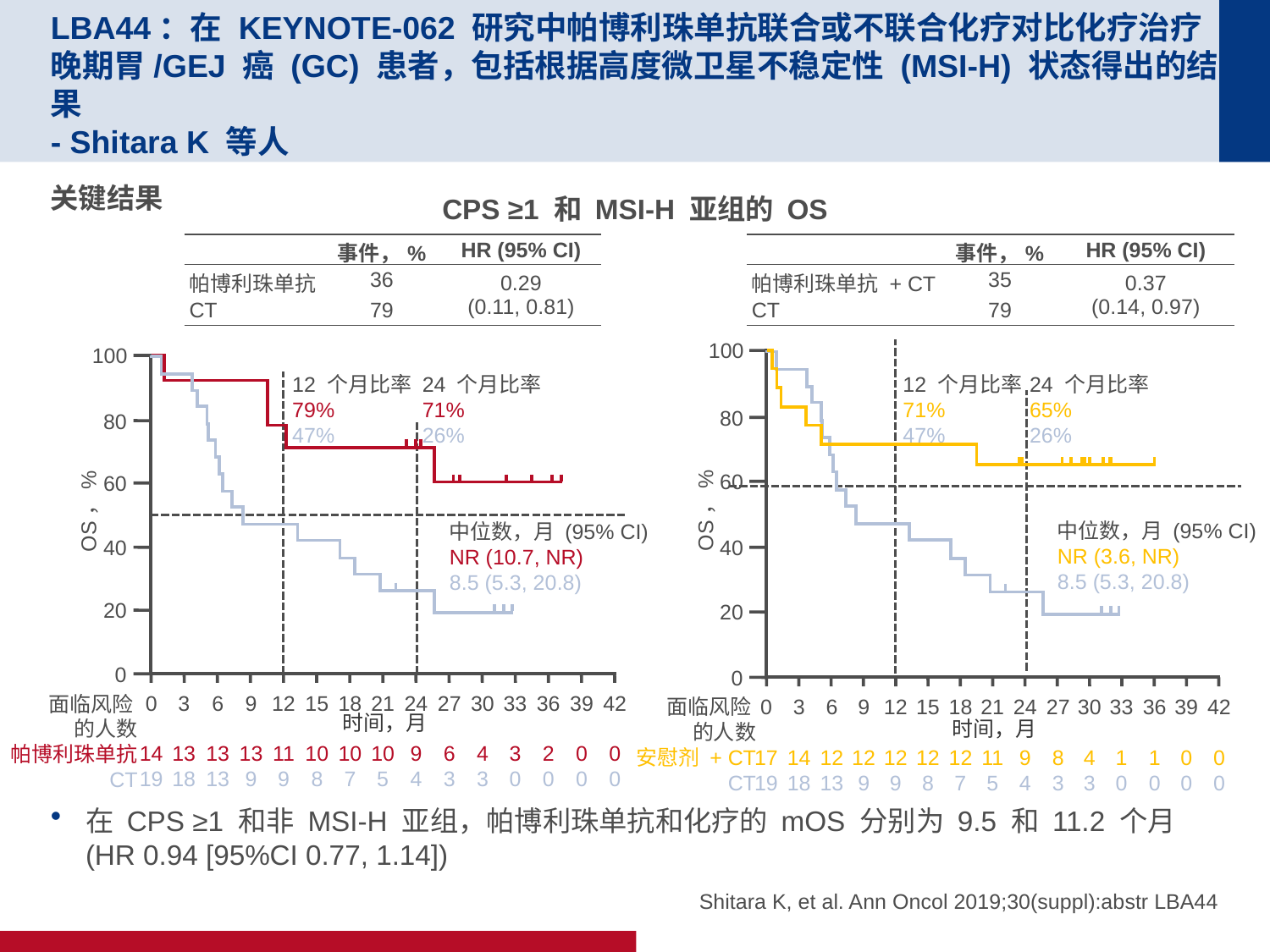

# LBA44：在 KEYNOTE-062 研究中帕博利珠单抗联合或不联合化疗对比化疗治疗晚期胃/GEJ 癌 (GC) 患者，包括根据高度微卫星不稳定性 (MSI-H) 状态得出的结果 - Shitara K 等人
关键结果
在 CPS ≥1 和非 MSI-H 亚组，帕博利珠单抗和化疗的 mOS 分别为 9.5 和 11.2 个月 (HR 0.94 [95%CI 0.77, 1.14])
CPS ≥1 和 MSI-H 亚组的 OS
|  | 事件，% | HR (95% CI) |
| --- | --- | --- |
| 帕博利珠单抗 | 36 | 0.29 (0.11, 0.81) |
| CT | 79 |  |
|  | 事件，% | HR (95% CI) |
| --- | --- | --- |
| 帕博利珠单抗 + CT | 35 | 0.37 (0.14, 0.97) |
| CT | 79 |  |
100

80

60

OS，%
40

20

0

0

17
19
3

14
18
6

12
13
9

12
9
12

12
9
15

12
8
18

12
7
21

11
5
24

9
4
27

8
3
30

4
3
33

1
0
36

1
0
39

0
0
42

0
0
面临风险
的人数
安慰剂 + CT
CT
时间，月

12 个月比率
71%
47%
24 个月比率
65%
26%
中位数，月 (95% CI)
NR (3.6, NR)
8.5 (5.3, 20.8)
100

12 个月比率
79%
47%
24 个月比率
71%
26%
80

60

OS，%
40

20

0

0

14
19
3

13
18
6

13
13
9

13
9
12

11
9
15

10
8
18

10
7
21

10
5
24

9
4
27

6
3
30

4
3
33

3
0
36

2
0
39

0
0
42

0
0
面临风险
的人数
帕博利珠单抗
CT
时间，月
中位数，月 (95% CI)
NR (10.7, NR)
8.5 (5.3, 20.8)
Shitara K, et al. Ann Oncol 2019;30(suppl):abstr LBA44